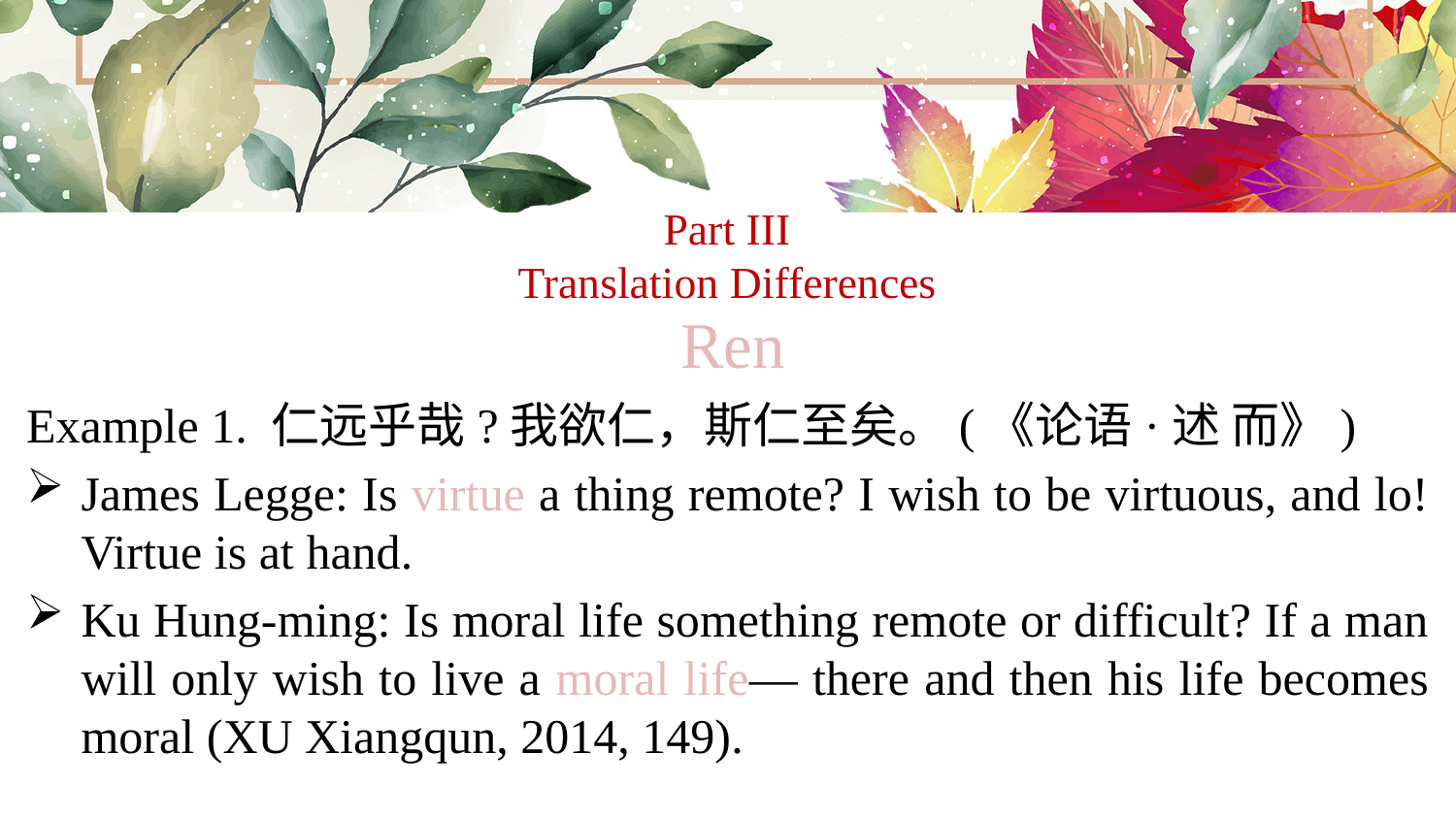

# Part III Translation Differences
Ren
Example 1. 仁远乎哉?我欲仁，斯仁至矣。(《论语·述 而》)
James Legge: Is virtue a thing remote? I wish to be virtuous, and lo! Virtue is at hand.
Ku Hung-ming: Is moral life something remote or difficult? If a man will only wish to live a moral life— there and then his life becomes moral (XU Xiangqun, 2014, 149).